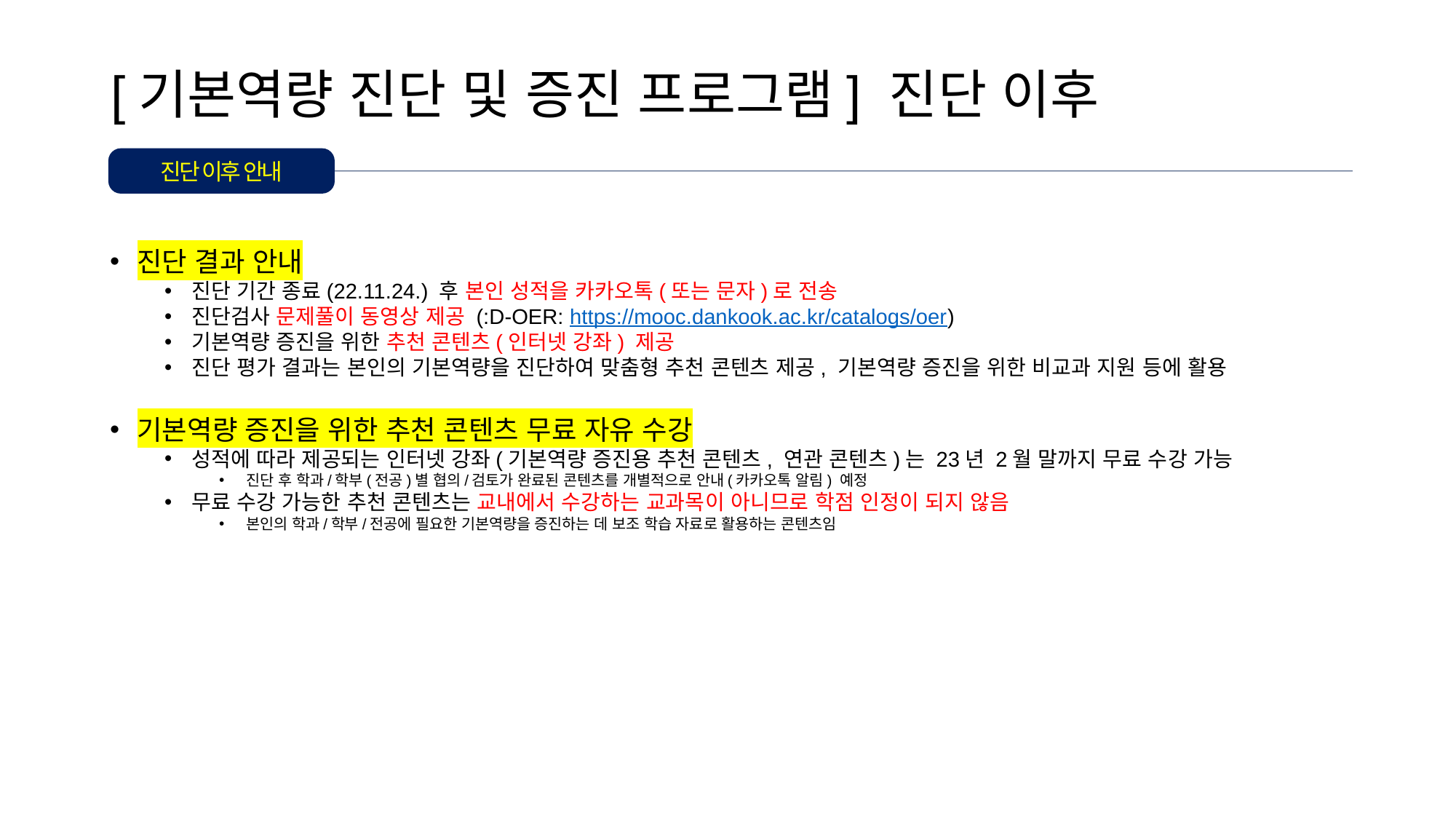

# [기본역량 진단 및 증진 프로그램] 진단 이후
진단 이후 안내
진단 결과 안내
진단 기간 종료(22.11.24.) 후 본인 성적을 카카오톡(또는 문자)로 전송
진단검사 문제풀이 동영상 제공 (:D-OER: https://mooc.dankook.ac.kr/catalogs/oer)
기본역량 증진을 위한 추천 콘텐츠(인터넷 강좌) 제공
진단 평가 결과는 본인의 기본역량을 진단하여 맞춤형 추천 콘텐츠 제공, 기본역량 증진을 위한 비교과 지원 등에 활용

기본역량 증진을 위한 추천 콘텐츠 무료 자유 수강
성적에 따라 제공되는 인터넷 강좌(기본역량 증진용 추천 콘텐츠, 연관 콘텐츠)는 23년 2월 말까지 무료 수강 가능
진단 후 학과/학부(전공)별 협의/검토가 완료된 콘텐츠를 개별적으로 안내(카카오톡 알림) 예정
무료 수강 가능한 추천 콘텐츠는 교내에서 수강하는 교과목이 아니므로 학점 인정이 되지 않음
본인의 학과/학부/전공에 필요한 기본역량을 증진하는 데 보조 학습 자료로 활용하는 콘텐츠임